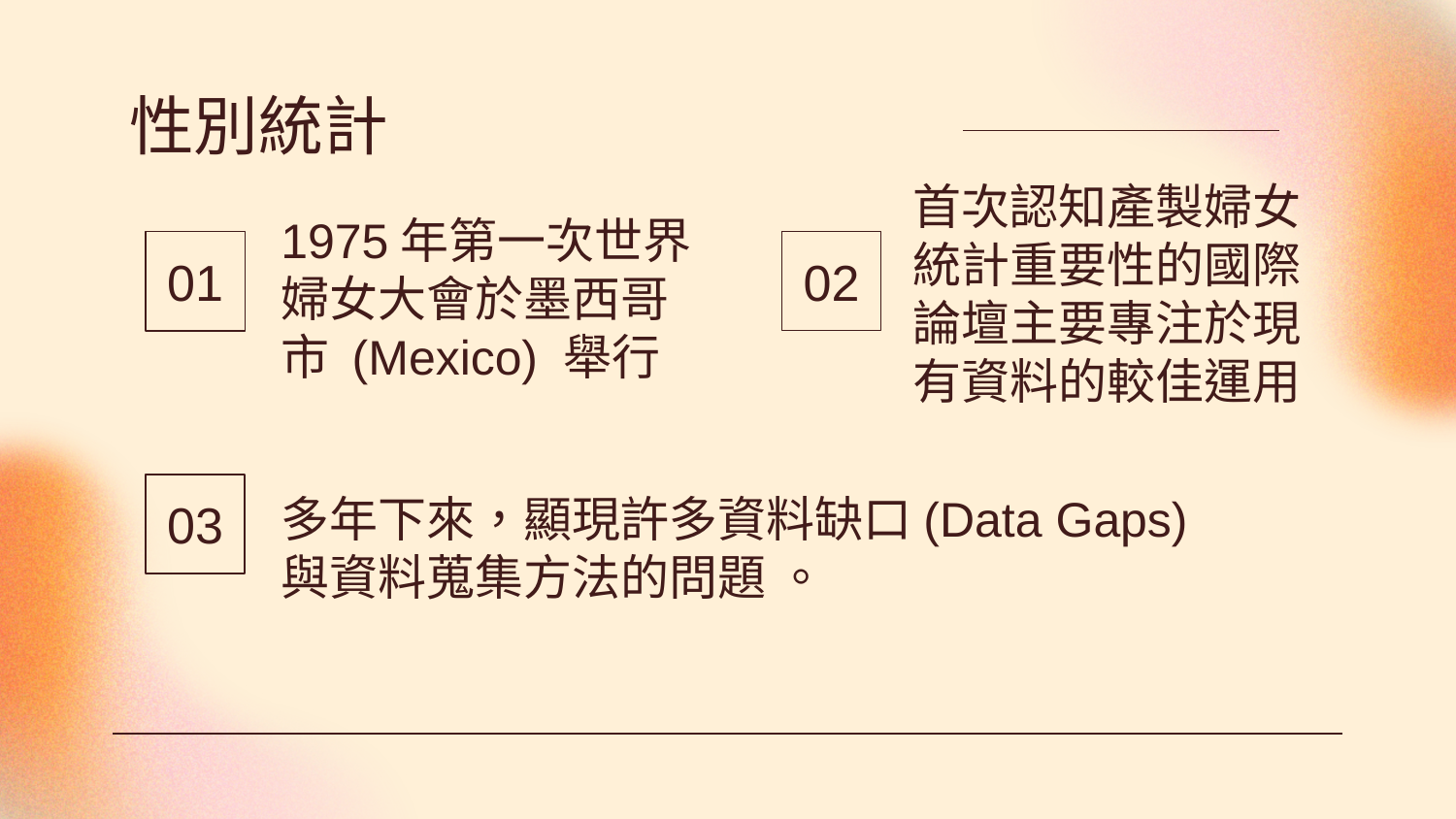

# 性別統計
1975年第一次世界婦女大會於墨西哥市 (Mexico) 舉行
01
02
首次認知產製婦女統計重要性的國際論壇主要專注於現有資料的較佳運用
03
多年下來，顯現許多資料缺口(Data Gaps)與資料蒐集方法的問題 。